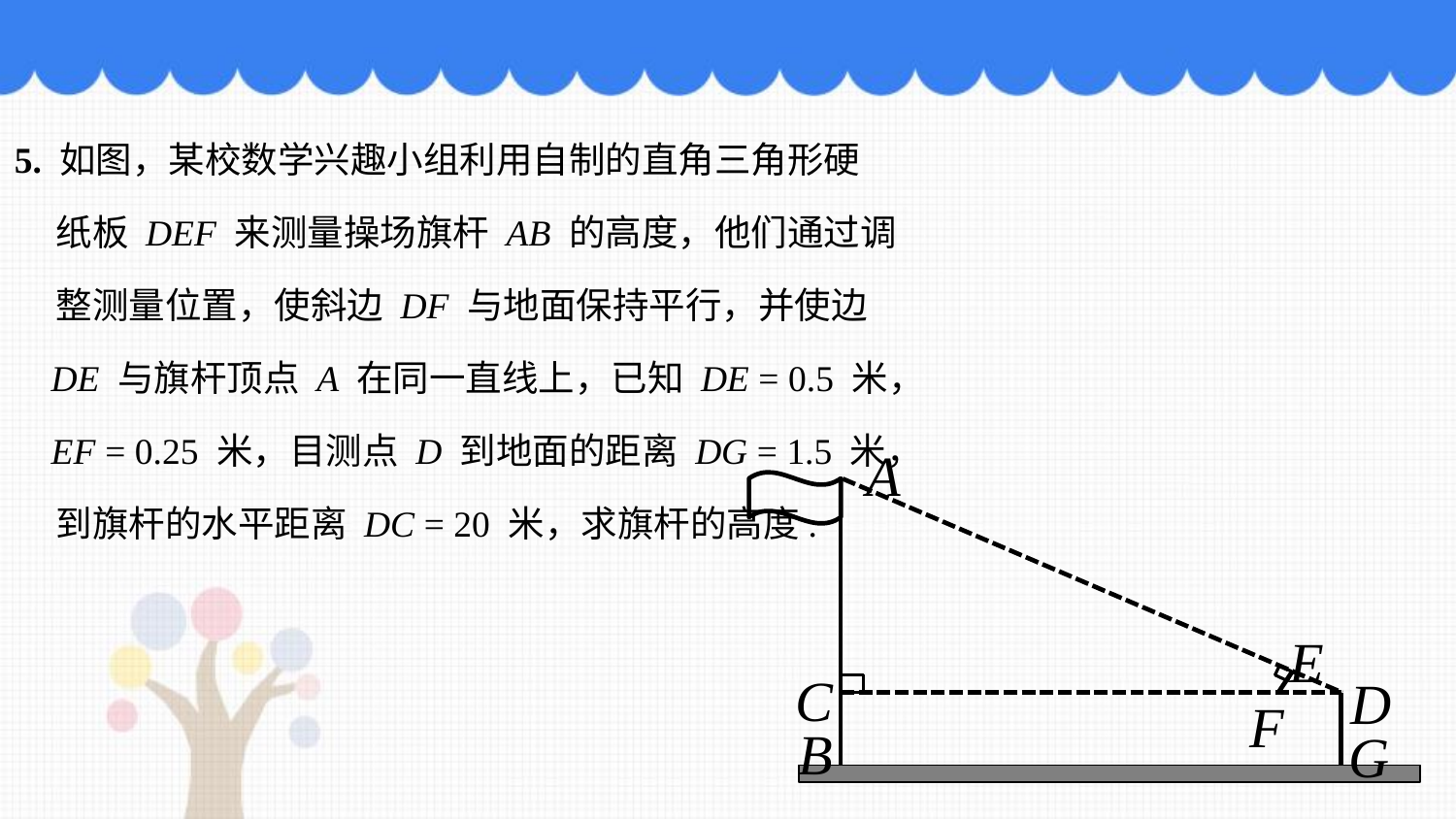

5. 如图，某校数学兴趣小组利用自制的直角三角形硬
    纸板 DEF 来测量操场旗杆 AB 的高度，他们通过调
    整测量位置，使斜边 DF 与地面保持平行，并使边
    DE 与旗杆顶点 A 在同一直线上，已知 DE = 0.5 米，
    EF = 0.25 米，目测点 D 到地面的距离 DG = 1.5 米，
    到旗杆的水平距离 DC = 20 米，求旗杆的高度.
A

E
C
D

F
B
G